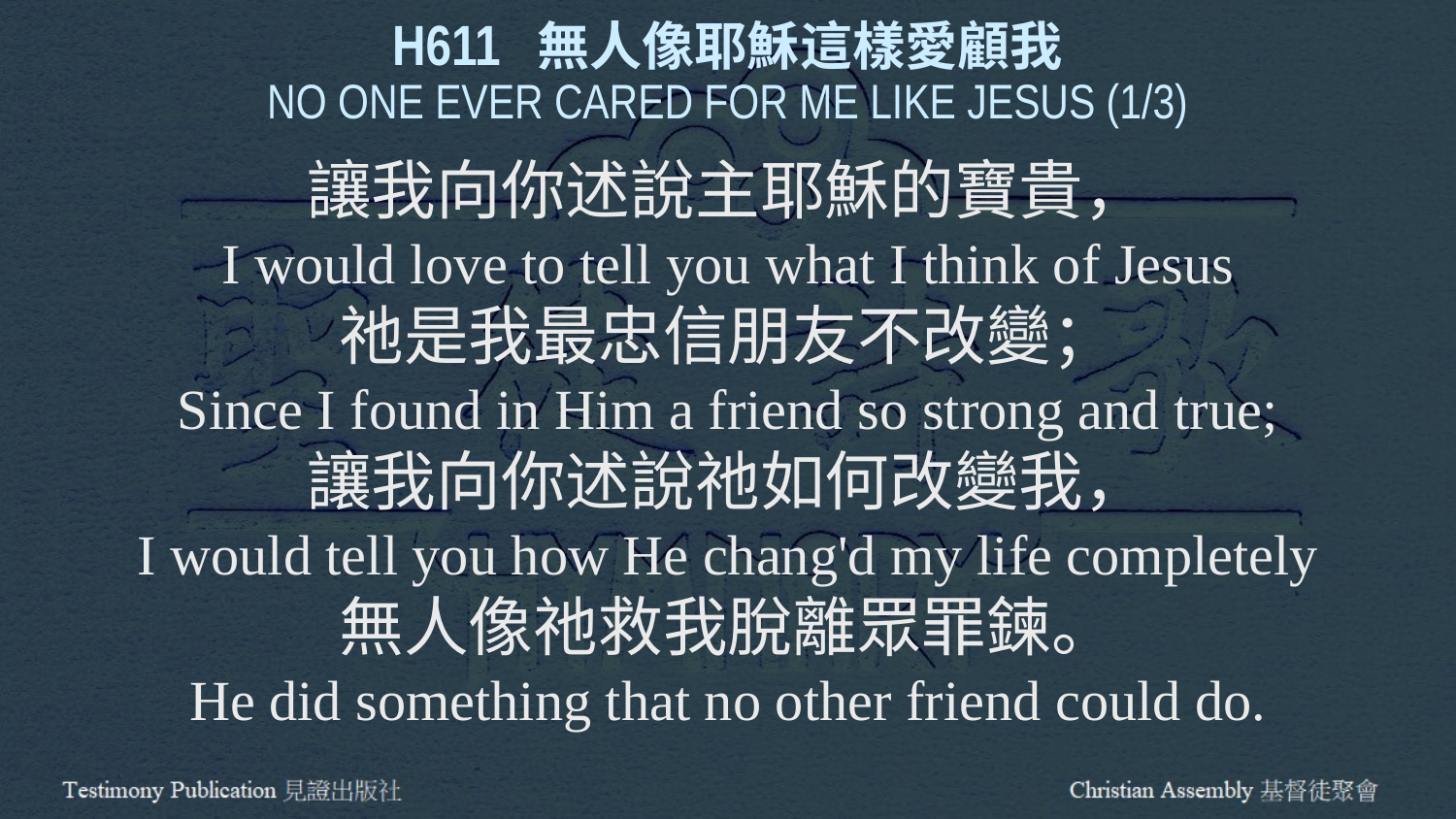

H611  無人像耶穌這樣愛顧我
NO ONE EVER CARED FOR ME LIKE JESUS (1/3)
讓我向你述說主耶穌的寶貴，
I would love to tell you what I think of Jesus
祂是我最忠信朋友不改變；
Since I found in Him a friend so strong and true;
讓我向你述說祂如何改變我，
I would tell you how He chang'd my life completely
無人像祂救我脫離眾罪鍊。
He did something that no other friend could do.